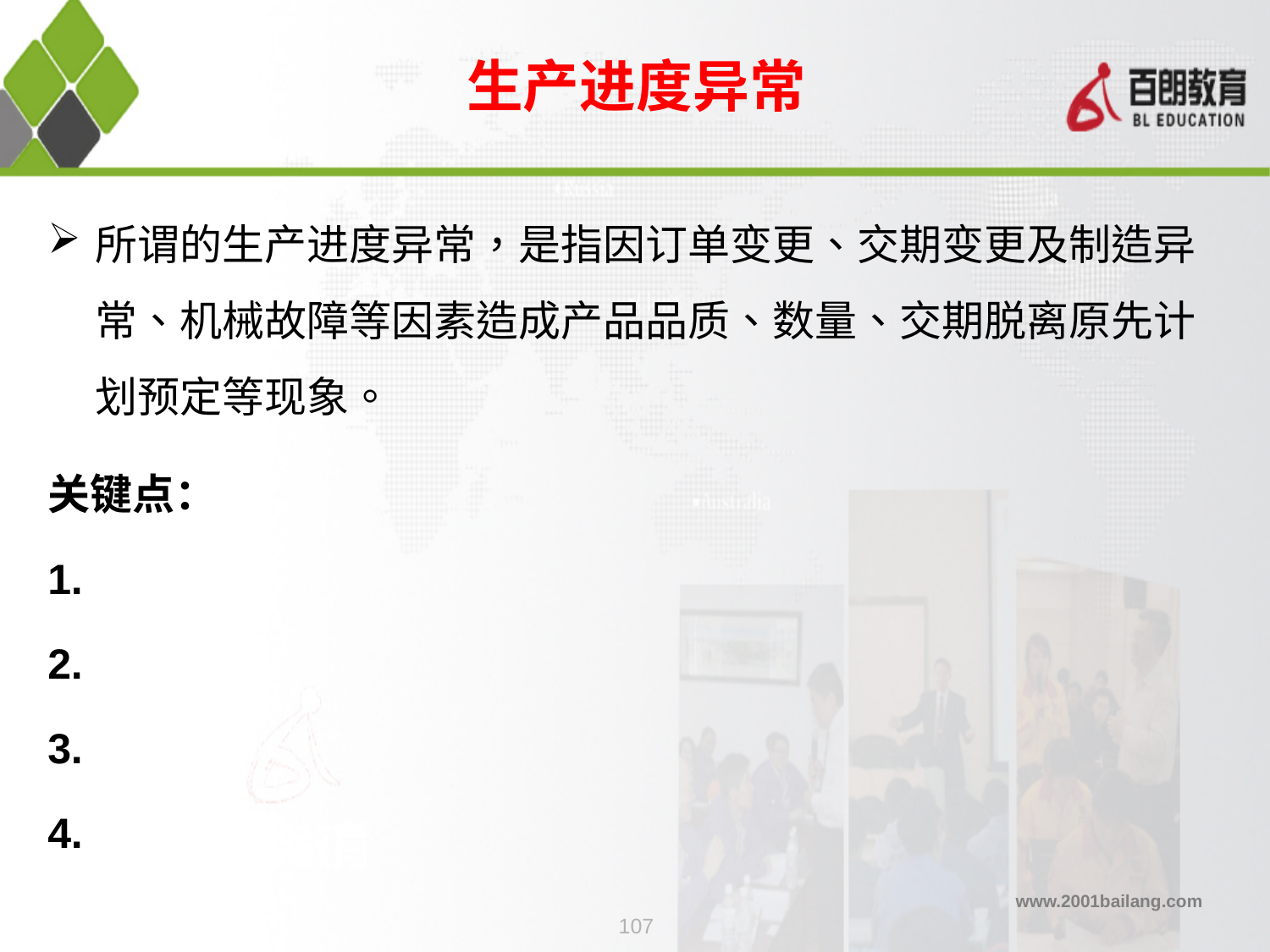

# 生产进度异常
所谓的生产进度异常，是指因订单变更、交期变更及制造异常、机械故障等因素造成产品品质、数量、交期脱离原先计划预定等现象。
关键点：
1.
2.
3.
4.
107